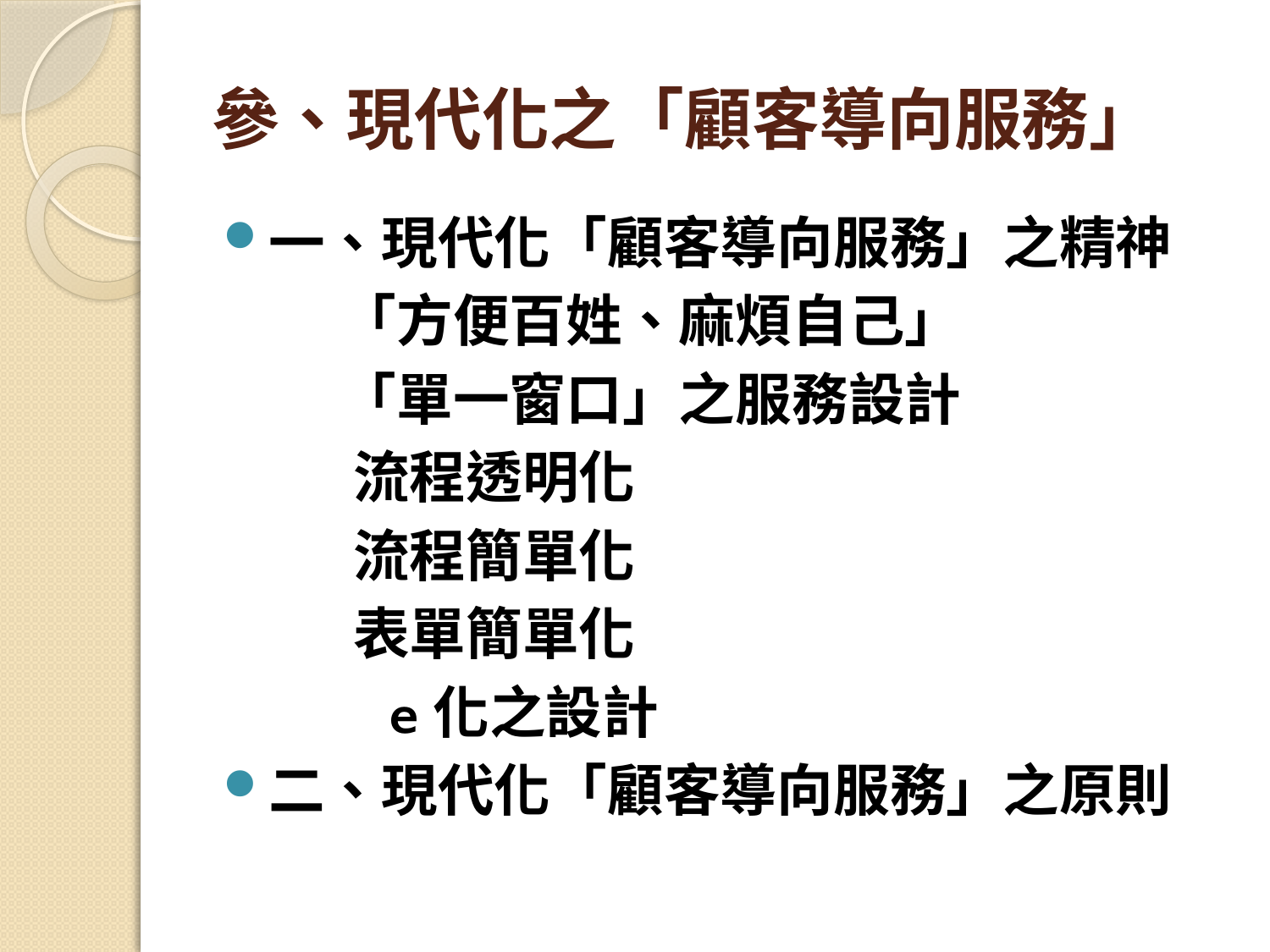

# 參、現代化之「顧客導向服務」
一、現代化「顧客導向服務」之精神
        「方便百姓、麻煩自己」
        「單一窗口」之服務設計
         流程透明化
         流程簡單化
         表單簡單化
         e化之設計
二、現代化「顧客導向服務」之原則